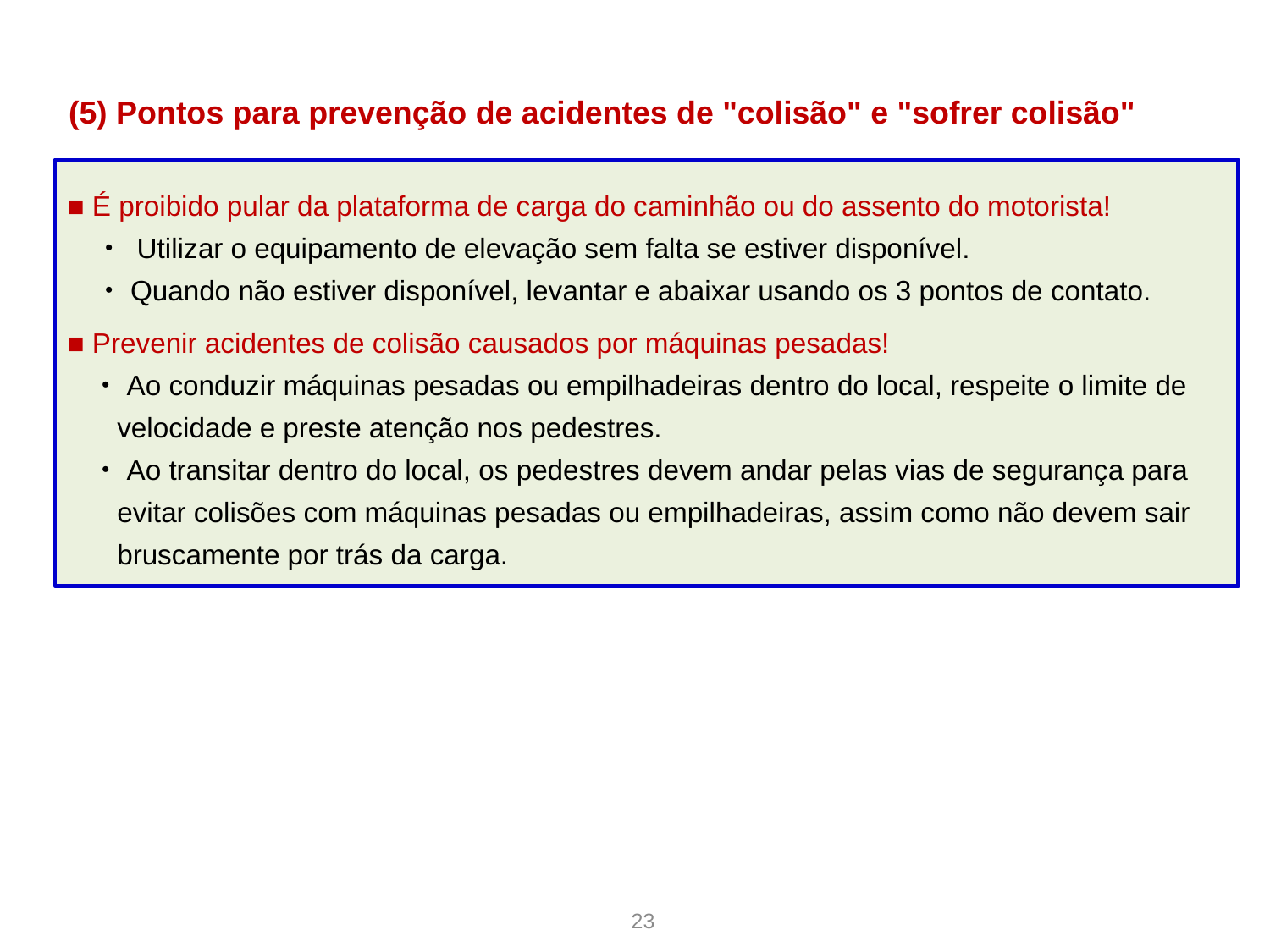

(5) Pontos para prevenção de acidentes de "colisão" e "sofrer colisão"
■ É proibido pular da plataforma de carga do caminhão ou do assento do motorista!
　・ Utilizar o equipamento de elevação sem falta se estiver disponível.
　・Quando não estiver disponível, levantar e abaixar usando os 3 pontos de contato.
■ Prevenir acidentes de colisão causados por máquinas pesadas!
・Ao conduzir máquinas pesadas ou empilhadeiras dentro do local, respeite o limite de velocidade e preste atenção nos pedestres.
・Ao transitar dentro do local, os pedestres devem andar pelas vias de segurança para evitar colisões com máquinas pesadas ou empilhadeiras, assim como não devem sair bruscamente por trás da carga.

　Tendo em mente os acidentes de trabalho na indústria de manufatura, vamos implementar os seguintes itens de segurança.
23